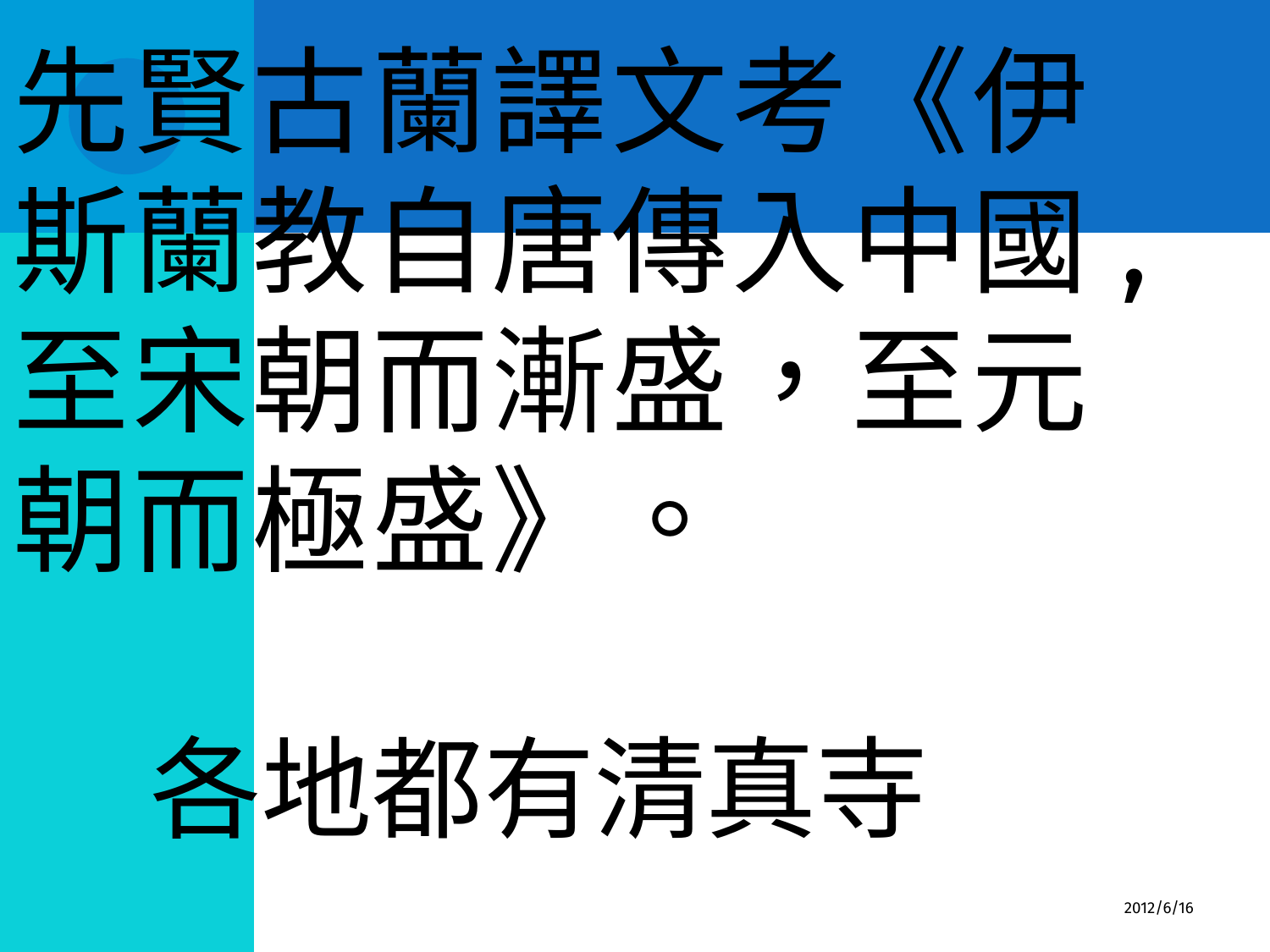

# 先賢古蘭譯文考《伊斯蘭教自唐傳入中國,至宋朝而漸盛，至元朝而極盛》。

各地都有清真寺
2012/6/16